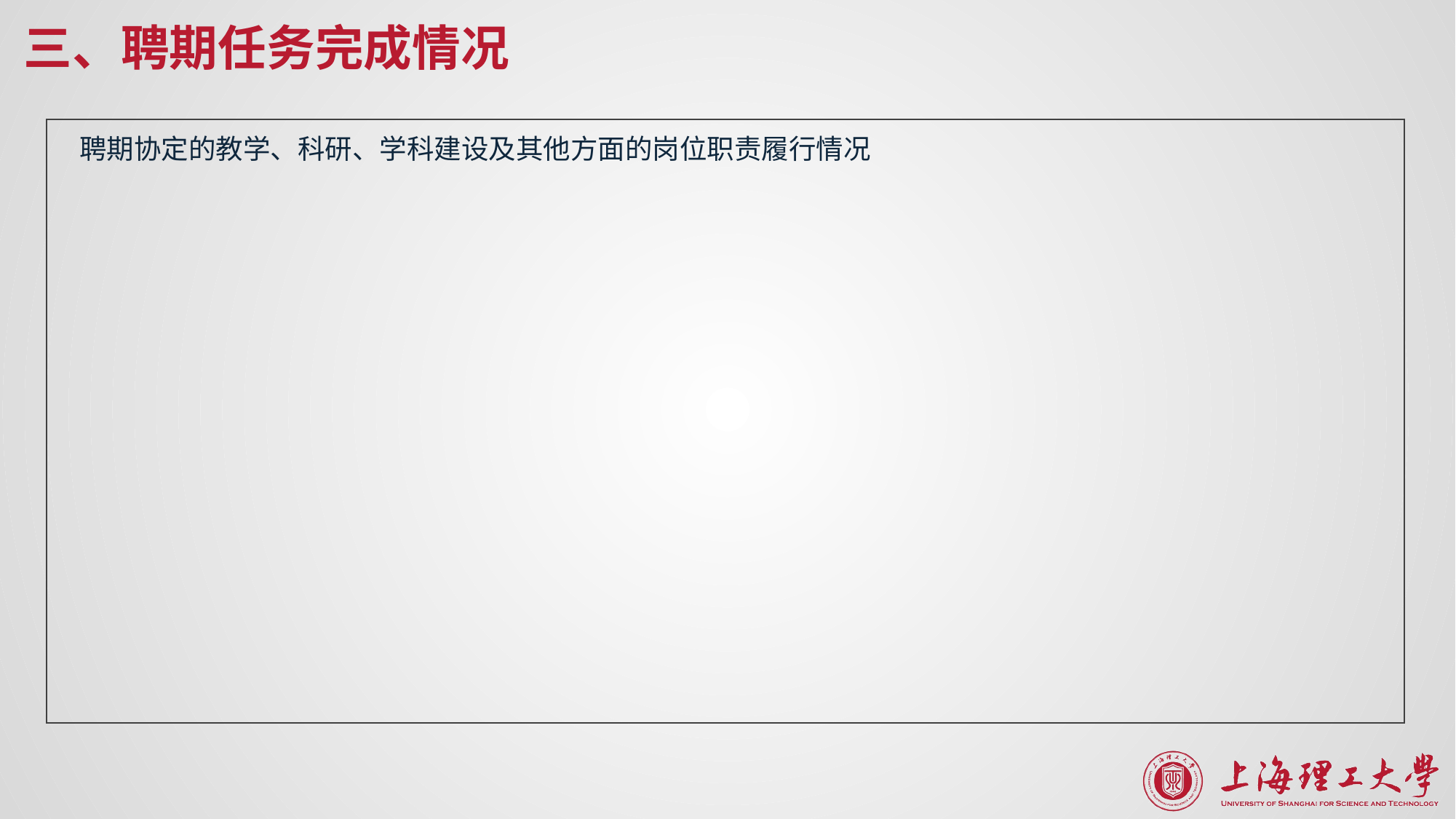

三、聘期任务完成情况

聘期协定的教学、科研、学科建设及其他方面的岗位职责履行情况